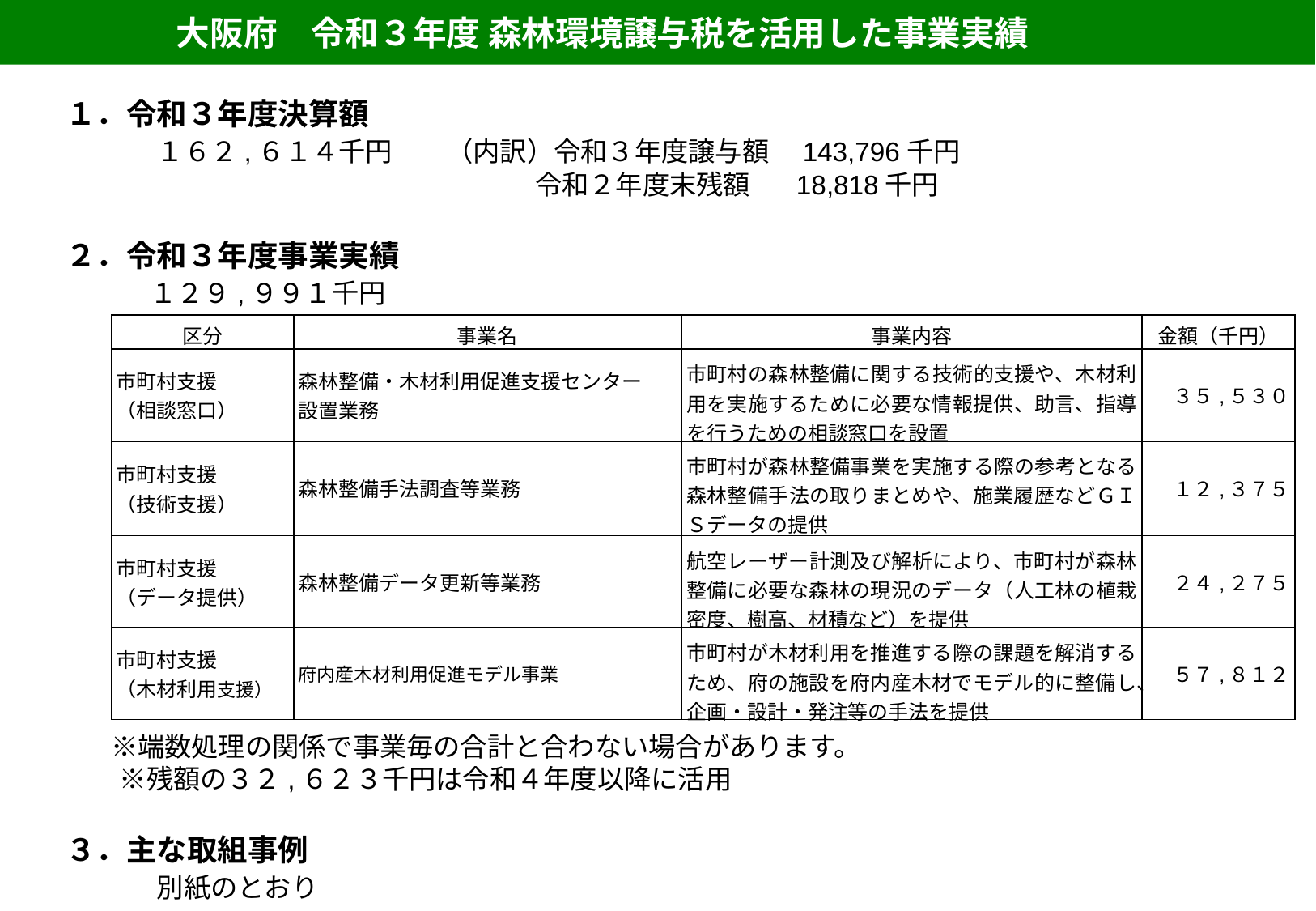

大阪府　令和３年度 森林環境譲与税を活用した事業実績

１．令和３年度決算額
　　　１６２,６１４千円　　（内訳）令和３年度譲与額　143,796千円
　　　　　　　　　　　　　　　　　  令和２年度末残額　  18,818千円

２．令和３年度事業実績
　　　１２９,９９１千円

　   ※端数処理の関係で事業毎の合計と合わない場合があります。
　　※残額の３２,６２３千円は令和４年度以降に活用

３．主な取組事例
　　　別紙のとおり
| 区分 | 事業名 | 事業内容 | 金額（千円） |
| --- | --- | --- | --- |
| 市町村支援 （相談窓口） | 森林整備・木材利用促進支援センター 設置業務 | 市町村の森林整備に関する技術的支援や、木材利用を実施するために必要な情報提供、助言、指導を行うための相談窓口を設置 | ３５,５３０ |
| 市町村支援 （技術支援） | 森林整備手法調査等業務 | 市町村が森林整備事業を実施する際の参考となる森林整備手法の取りまとめや、施業履歴などＧＩＳデータの提供 | １２,３７５ |
| 市町村支援 （データ提供） | 森林整備データ更新等業務 | 航空レーザー計測及び解析により、市町村が森林整備に必要な森林の現況のデータ（人工林の植栽密度、樹高、材積など）を提供 | ２４,２７５ |
| 市町村支援 （木材利用支援） | 府内産木材利用促進モデル事業 | 市町村が木材利用を推進する際の課題を解消するため、府の施設を府内産木材でモデル的に整備し、企画・設計・発注等の手法を提供 | ５７,８１２ |